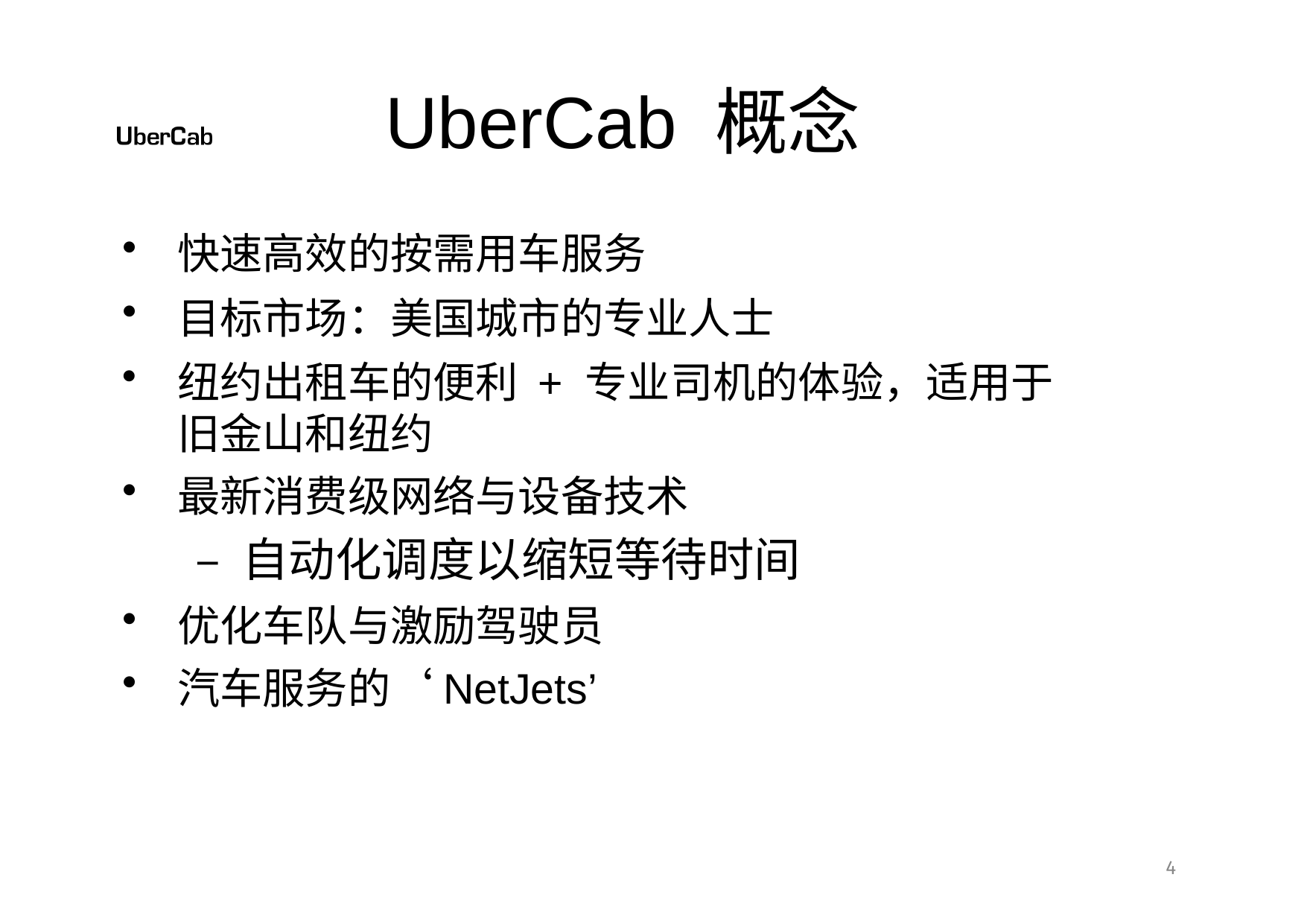

# UberCab 概念
快速高效的按需用车服务
目标市场：美国城市的专业人士
纽约出租车的便利 + 专业司机的体验，适用于旧金山和纽约
最新消费级网络与设备技术
– 自动化调度以缩短等待时间
优化车队与激励驾驶员
汽车服务的‘NetJets’
4